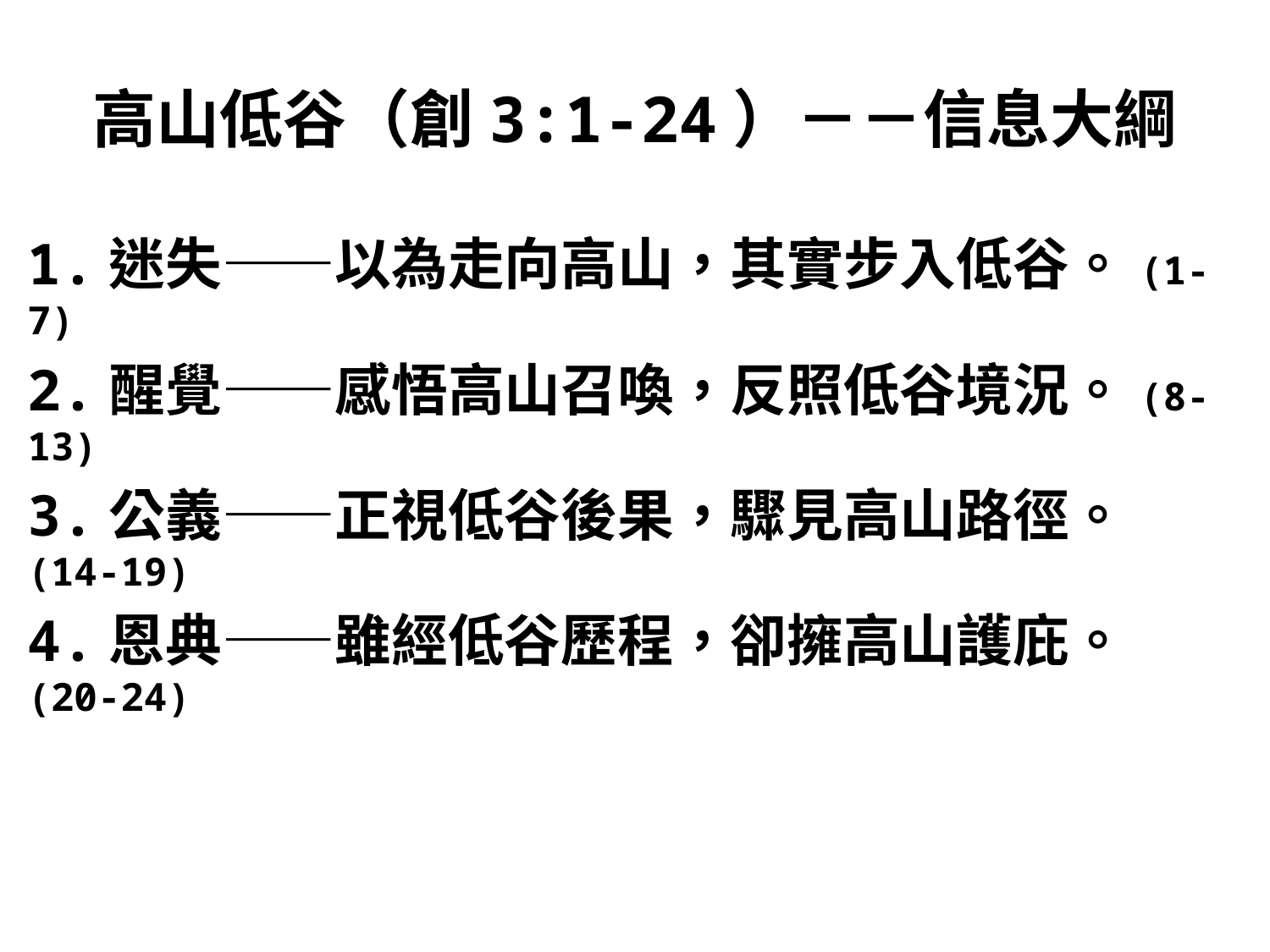

# 高山低谷（創3:1-24）－－信息大綱
1.迷失——以為走向高山，其實步入低谷。(1-7)
2.醒覺——感悟高山召喚，反照低谷境況。(8-13)
3.公義——正視低谷後果，驟見高山路徑。(14-19)
4.恩典——雖經低谷歷程，卻擁高山護庇。(20-24)